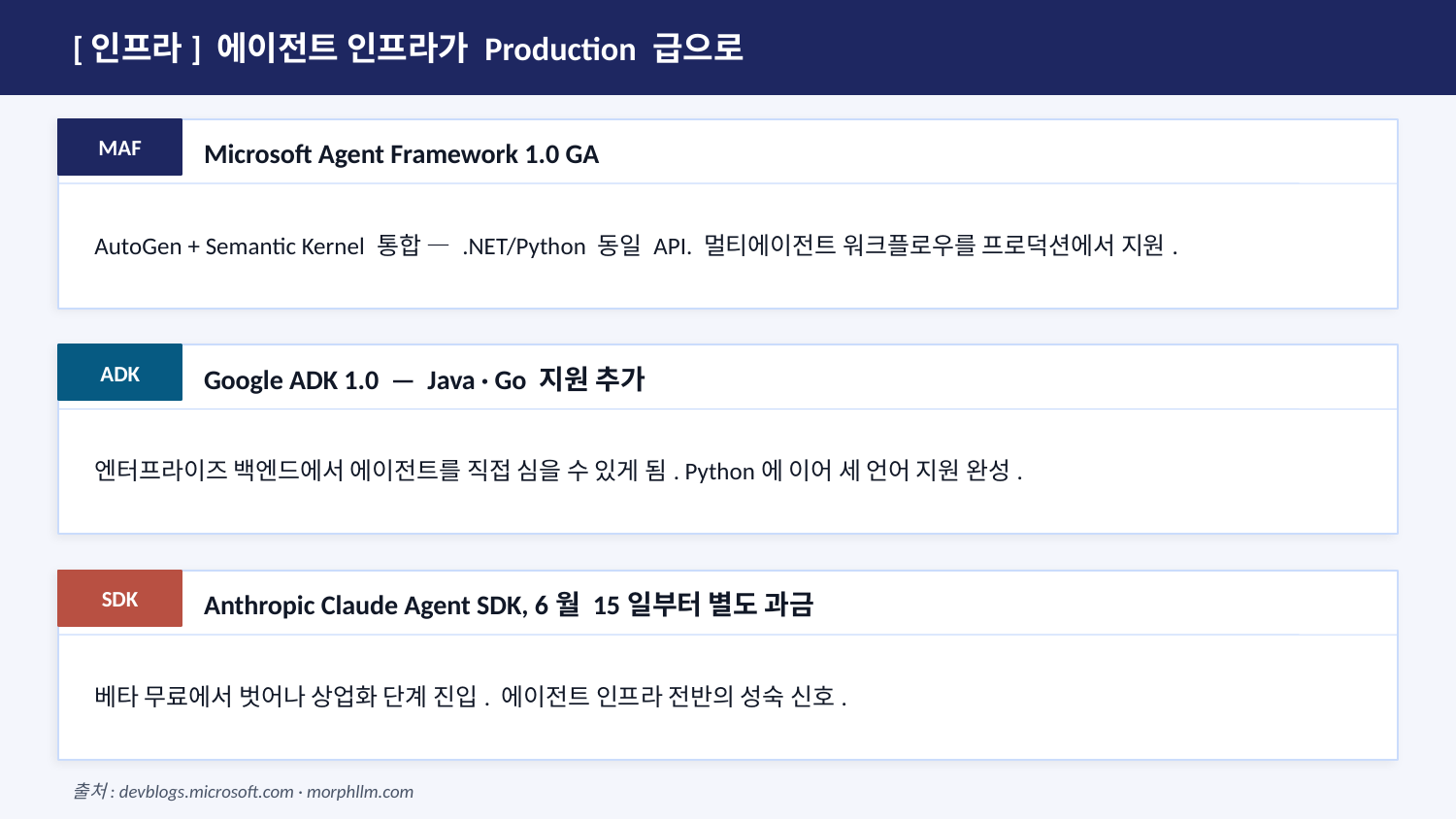

[인프라] 에이전트 인프라가 Production 급으로

MAF
Microsoft Agent Framework 1.0 GA

AutoGen + Semantic Kernel 통합 — .NET/Python 동일 API. 멀티에이전트 워크플로우를 프로덕션에서 지원.

ADK
Google ADK 1.0  —  Java · Go 지원 추가

엔터프라이즈 백엔드에서 에이전트를 직접 심을 수 있게 됨. Python에 이어 세 언어 지원 완성.

SDK
Anthropic Claude Agent SDK, 6월 15일부터 별도 과금

베타 무료에서 벗어나 상업화 단계 진입. 에이전트 인프라 전반의 성숙 신호.
출처: devblogs.microsoft.com · morphllm.com